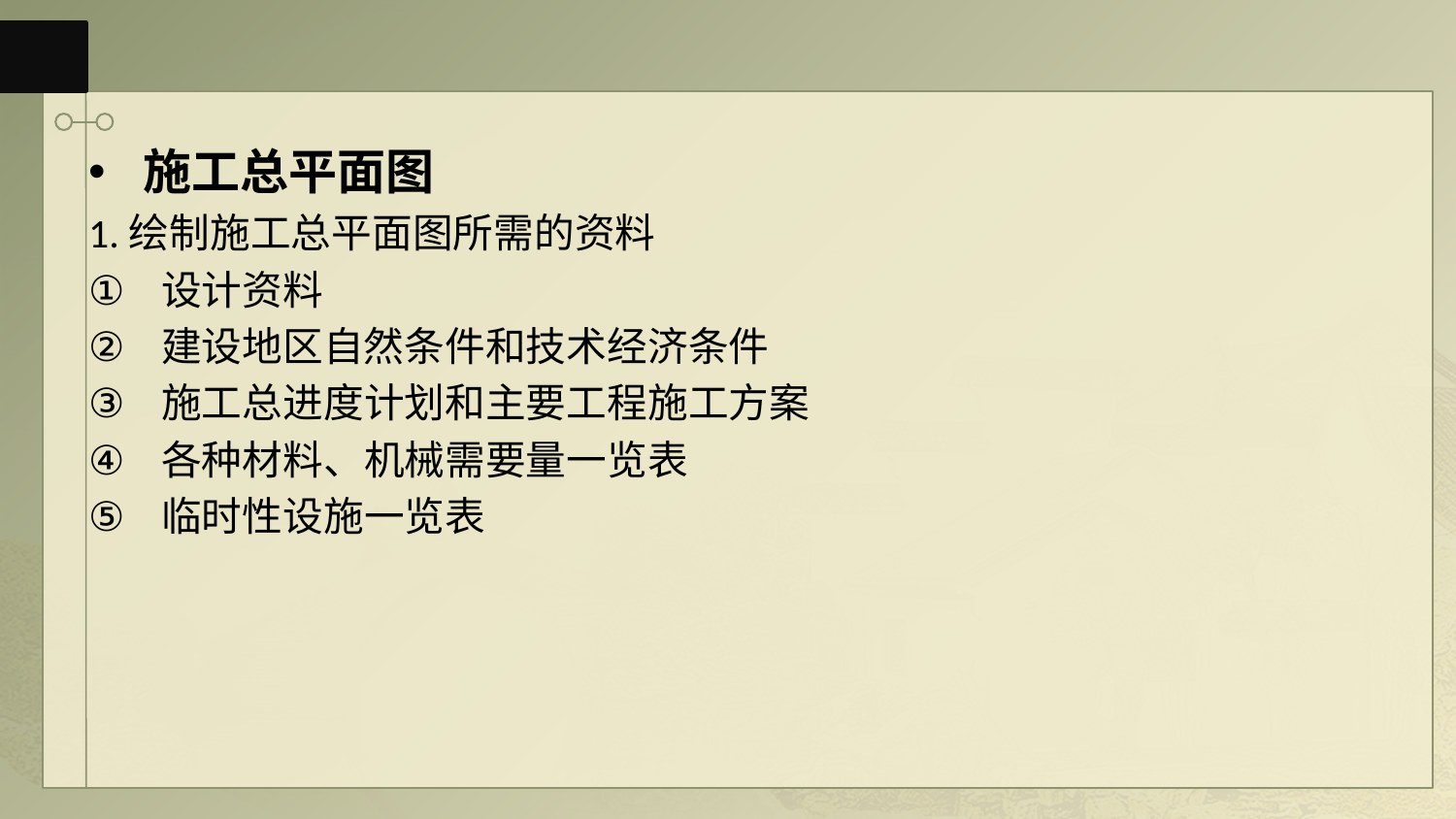

#
施工总平面图
1.绘制施工总平面图所需的资料
设计资料
建设地区自然条件和技术经济条件
施工总进度计划和主要工程施工方案
各种材料、机械需要量一览表
临时性设施一览表